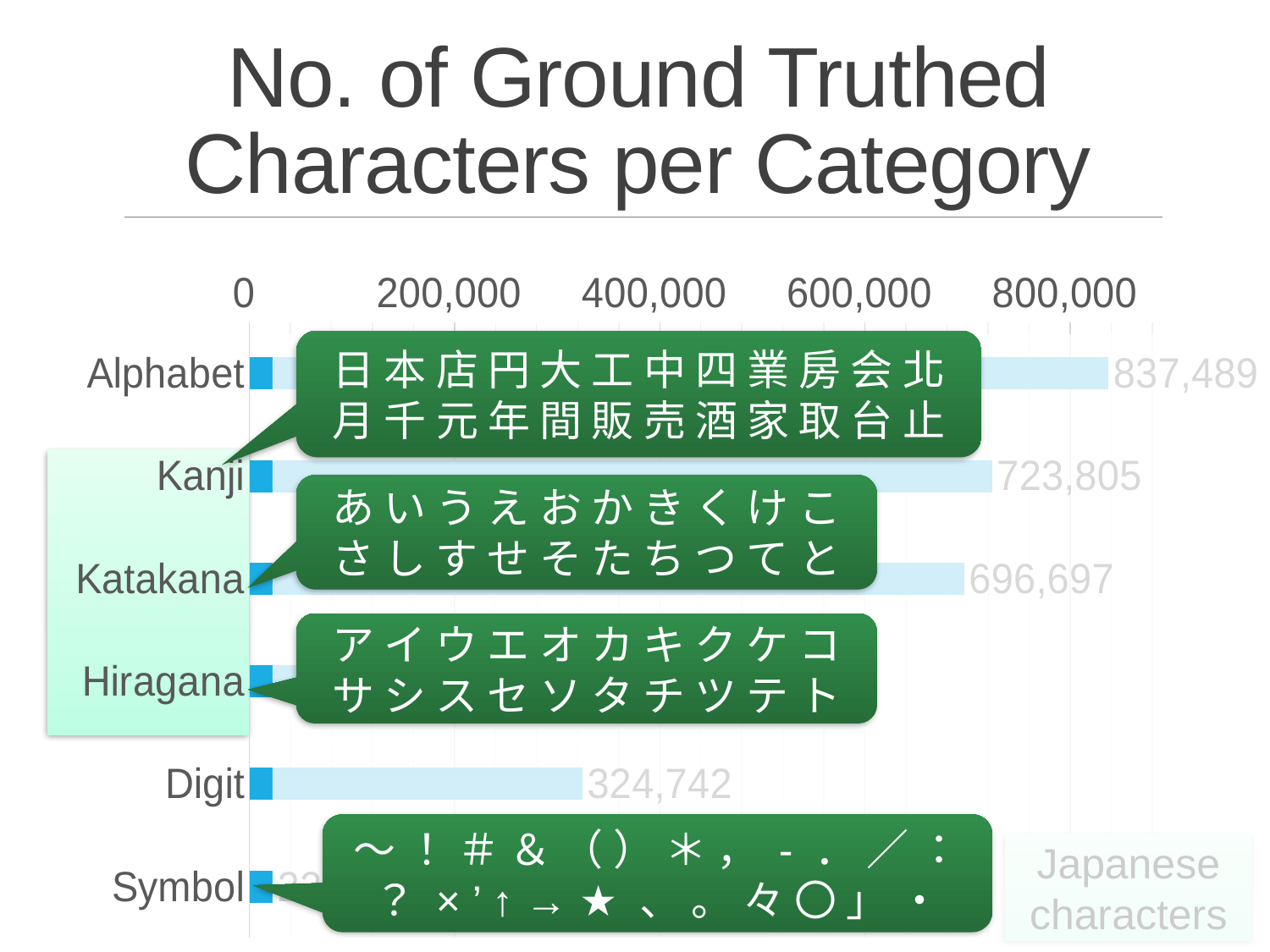

# No. of Ground Truthed Characters per Category

### Chart

| Category |  |
|---|---|
| Alphabet | 837489.0 |
| Kanji | 723805.0 |
| Katakana | 696697.0 |
| Hiragana | 355158.0 |
| Digit | 324742.0 |
| Symbol | 22802.0 |
日 本 店 円 大 工 中 四 業 房 会 北
月 千 元 年 間 販 売 酒 家 取 台 止

あ い う え お か き く け こ
さ し す せ そ た ち つ て と
ア イ ウ エ オ カ キ ク ケ コ
サ シ ス セ ソ タ チ ツ テ ト

～ ！ ＃ ＆ （ ） ＊ ， - ． ／ ：
？ × ’ ↑ → ★ 、 。 々 〇 」 ・
Japanese characters